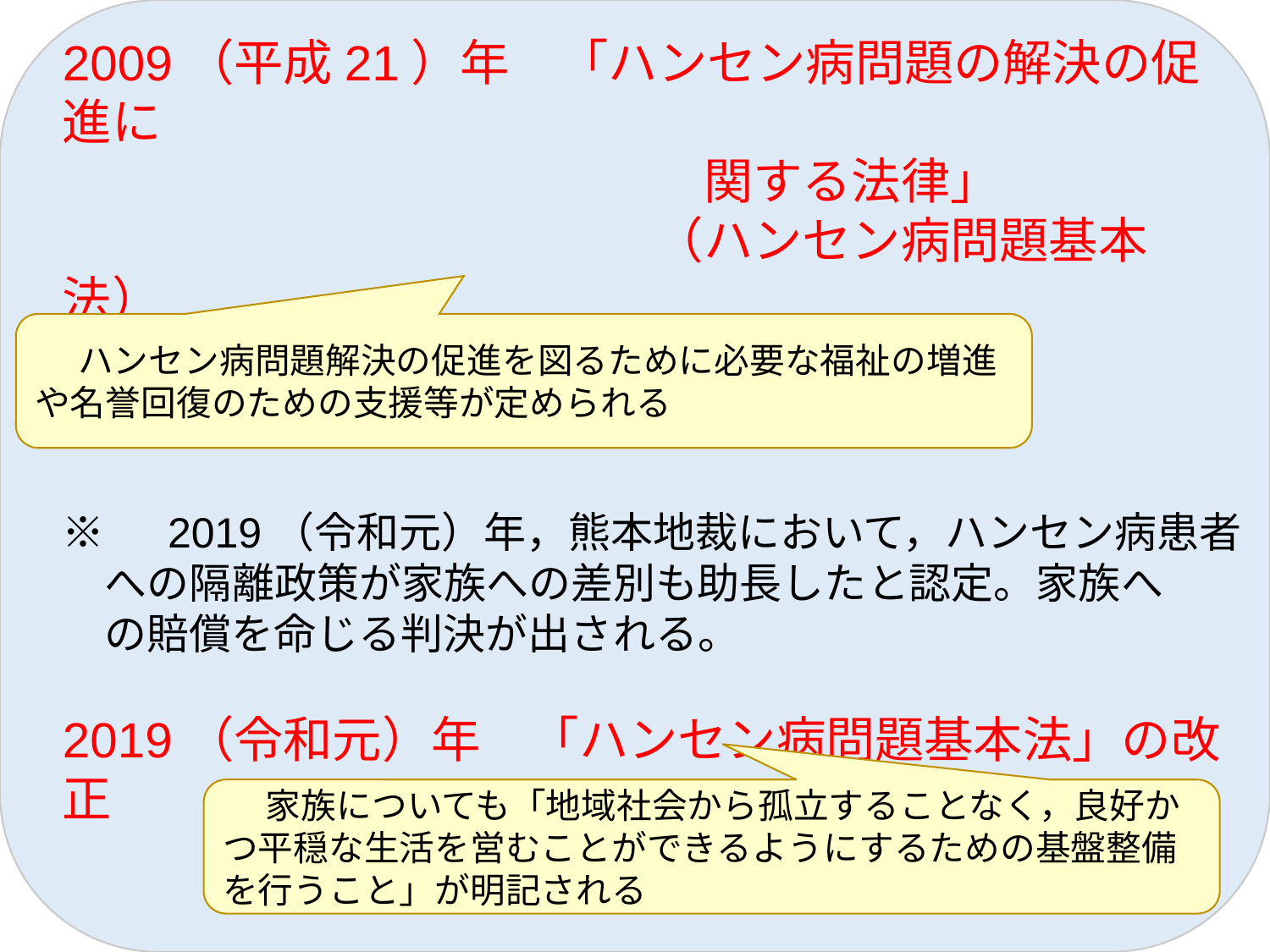

2009（平成21）年　「ハンセン病問題の解決の促進に
　　　　　　　　　　　　　関する法律」
　　　　　　　　　　　　（ハンセン病問題基本法）

※　2019（令和元）年，熊本地裁において，ハンセン病患者
　への隔離政策が家族への差別も助長したと認定。家族へ
　の賠償を命じる判決が出される。

2019（令和元）年　「ハンセン病問題基本法」の改正

　 ハンセン病問題解決の促進を図るために必要な福祉の増進や名誉回復のための支援等が定められる
　 家族についても「地域社会から孤立することなく，良好かつ平穏な生活を営むことができるようにするための基盤整備を行うこと」が明記される